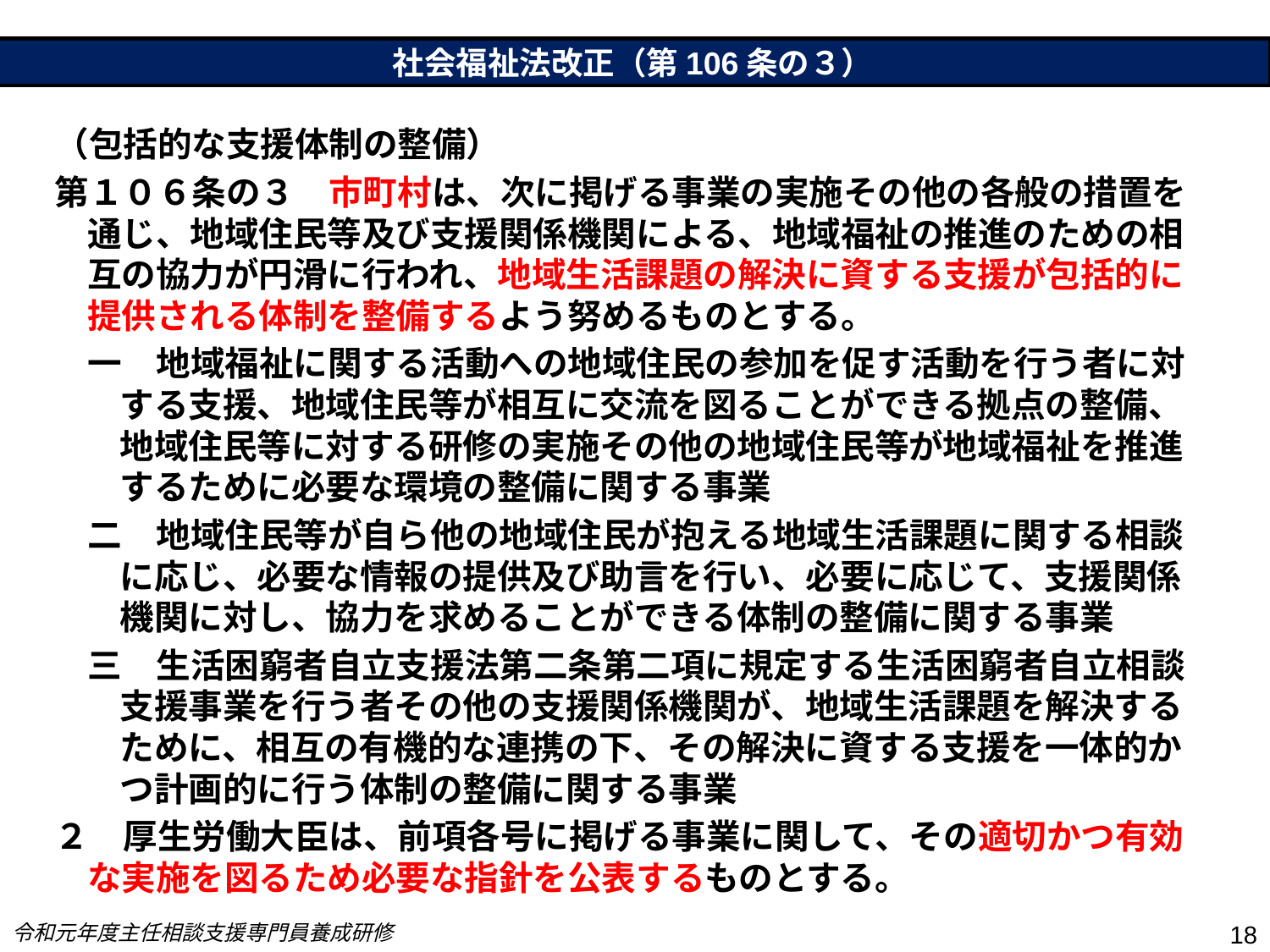

社会福祉法改正（第106条の３）
（包括的な支援体制の整備）
第１０６条の３　市町村は、次に掲げる事業の実施その他の各般の措置を通じ、地域住民等及び支援関係機関による、地域福祉の推進のための相互の協力が円滑に行われ、地域生活課題の解決に資する支援が包括的に提供される体制を整備するよう努めるものとする。
一　地域福祉に関する活動への地域住民の参加を促す活動を行う者に対する支援、地域住民等が相互に交流を図ることができる拠点の整備、地域住民等に対する研修の実施その他の地域住民等が地域福祉を推進するために必要な環境の整備に関する事業
二　地域住民等が自ら他の地域住民が抱える地域生活課題に関する相談に応じ、必要な情報の提供及び助言を行い、必要に応じて、支援関係機関に対し、協力を求めることができる体制の整備に関する事業
三　生活困窮者自立支援法第二条第二項に規定する生活困窮者自立相談支援事業を行う者その他の支援関係機関が、地域生活課題を解決するために、相互の有機的な連携の下、その解決に資する支援を一体的かつ計画的に行う体制の整備に関する事業
２　厚生労働大臣は、前項各号に掲げる事業に関して、その適切かつ有効な実施を図るため必要な指針を公表するものとする。
令和元年度主任相談支援専門員養成研修
18